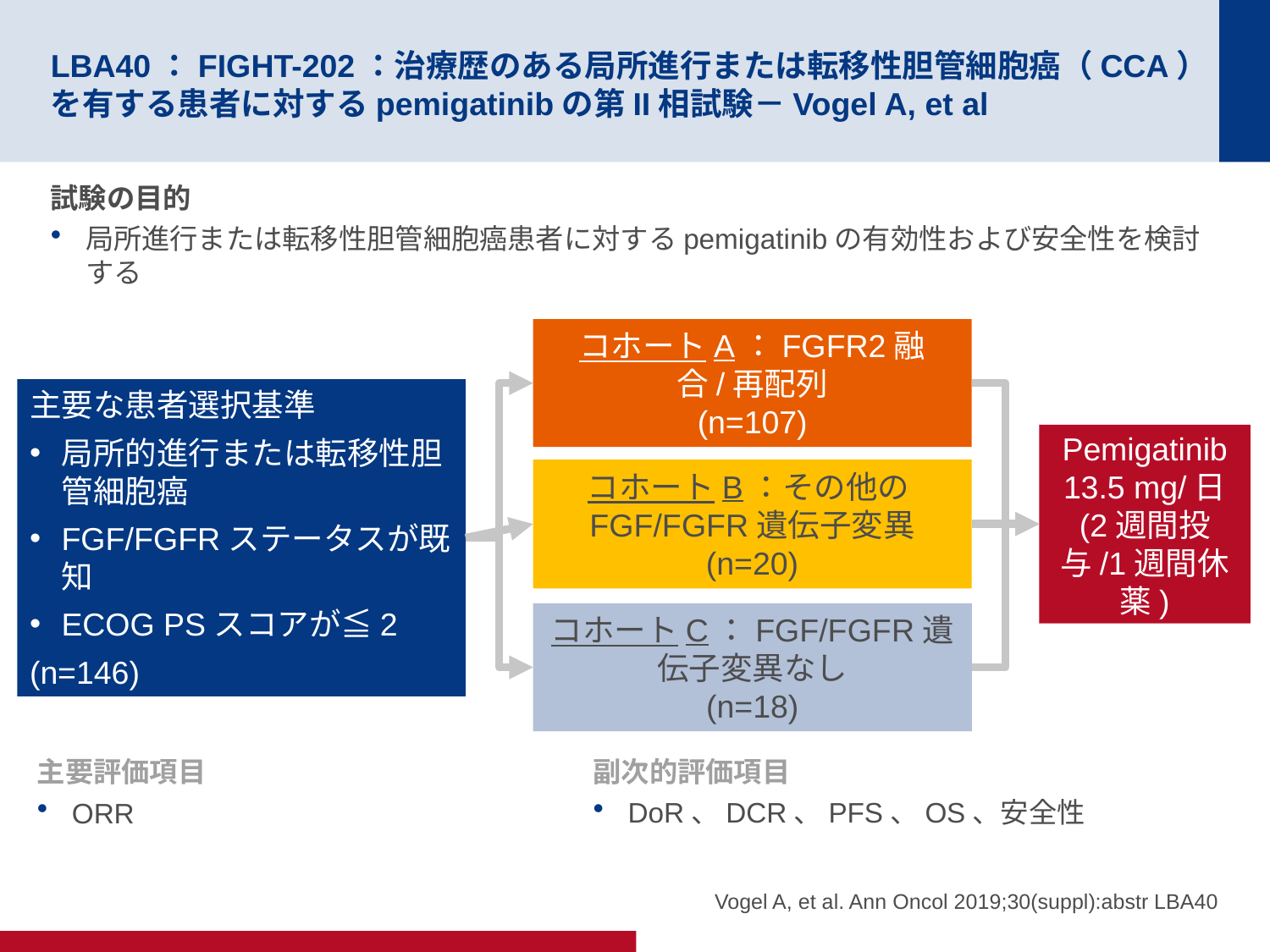

# LBA40：FIGHT-202：治療歴のある局所進行または転移性胆管細胞癌（CCA）を有する患者に対するpemigatinibの第II相試験－Vogel A, et al
試験の目的
局所進行または転移性胆管細胞癌患者に対するpemigatinibの有効性および安全性を検討する
コホートA：FGFR2融合/再配列
(n=107)
主要な患者選択基準
局所的進行または転移性胆管細胞癌
FGF/FGFRステータスが既知
ECOG PSスコアが≦2
(n=146)
Pemigatinib
13.5 mg/日
(2週間投与/1週間休薬)
コホートB：その他のFGF/FGFR遺伝子変異
(n=20)
コホートC：FGF/FGFR遺伝子変異なし
(n=18)
主要評価項目
ORR

副次的評価項目
DoR、DCR、PFS、OS、安全性
Vogel A, et al. Ann Oncol 2019;30(suppl):abstr LBA40